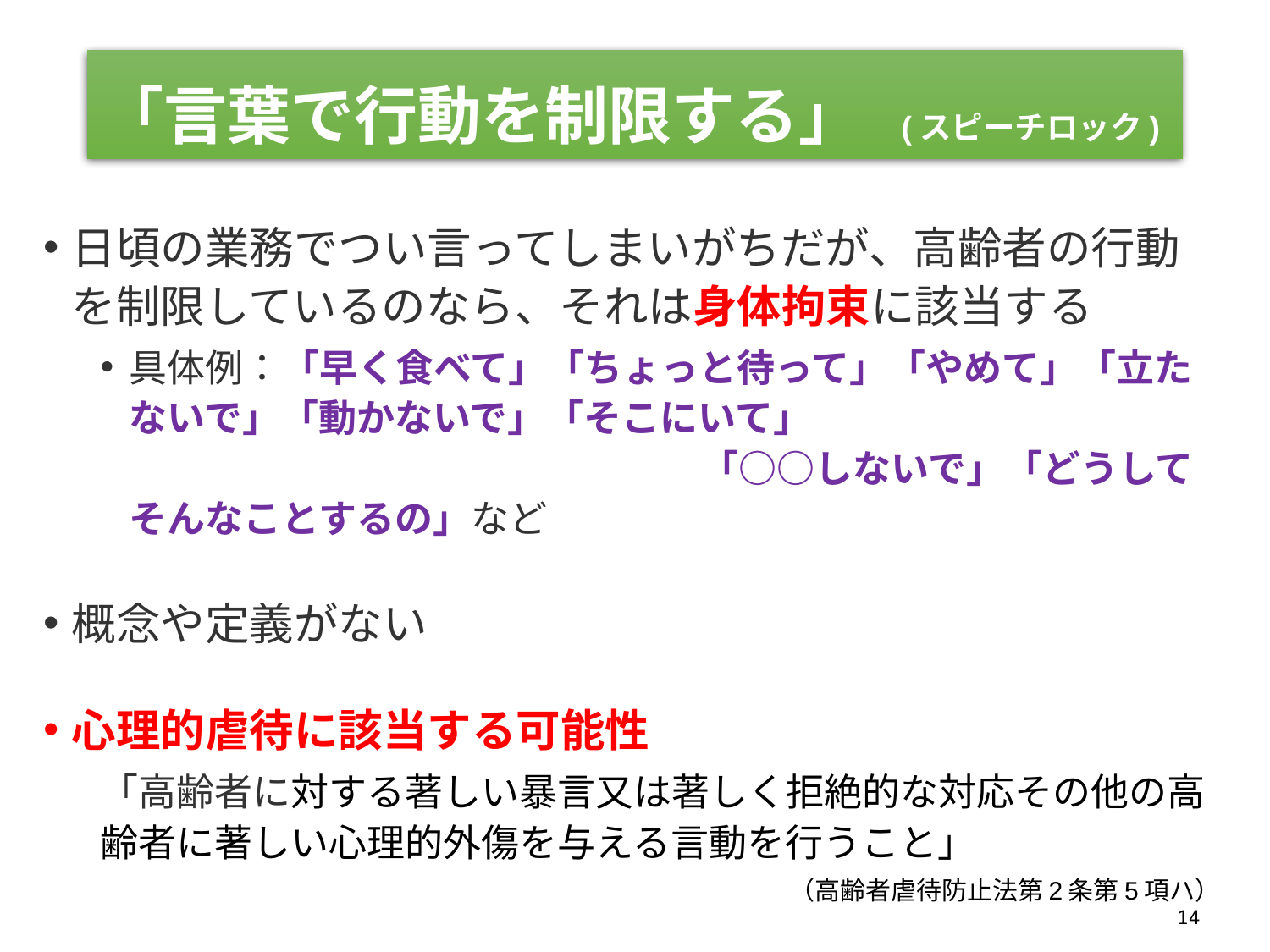

# 「言葉で行動を制限する」　(スピーチロック)
日頃の業務でつい言ってしまいがちだが、高齢者の行動を制限しているのなら、それは身体拘束に該当する
具体例：「早く食べて」「ちょっと待って」「やめて」「立たないで」「動かないで」「そこにいて」　　　　　　　　　　　　　　　　　　　　　　　　　「○○しないで」「どうしてそんなことするの」など

概念や定義がない

心理的虐待に該当する可能性
「高齢者に対する著しい暴言又は著しく拒絶的な対応その他の高齢者に著しい心理的外傷を与える言動を行うこと」
　　　　　　　　　　　　　　　　　　　　　　　　　　　（高齢者虐待防止法第2条第5項ハ）
14